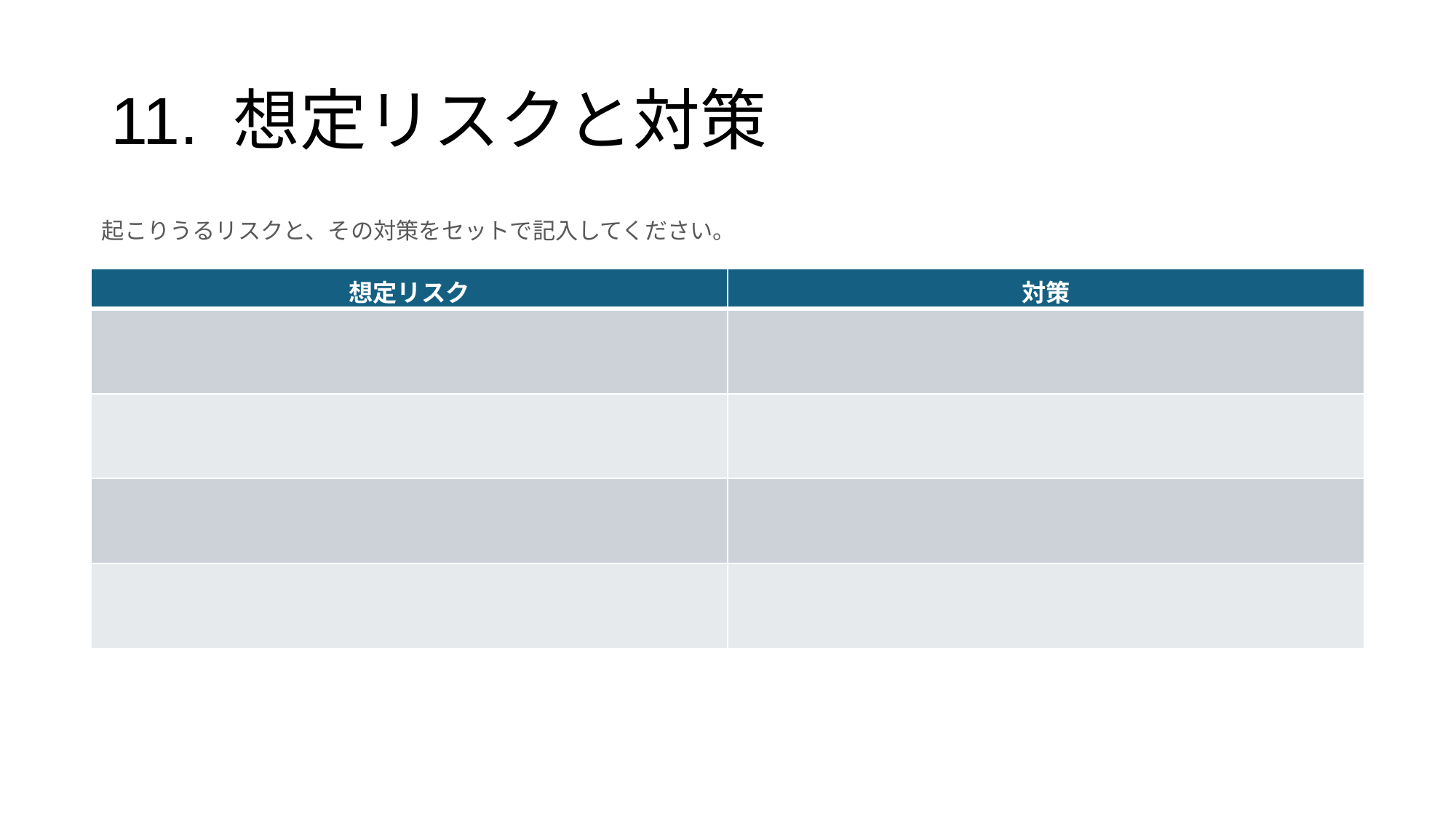

# 11. 想定リスクと対策
起こりうるリスクと、その対策をセットで記入してください。
| 想定リスク | 対策 |
| --- | --- |
|  |  |
|  |  |
|  |  |
|  |  |